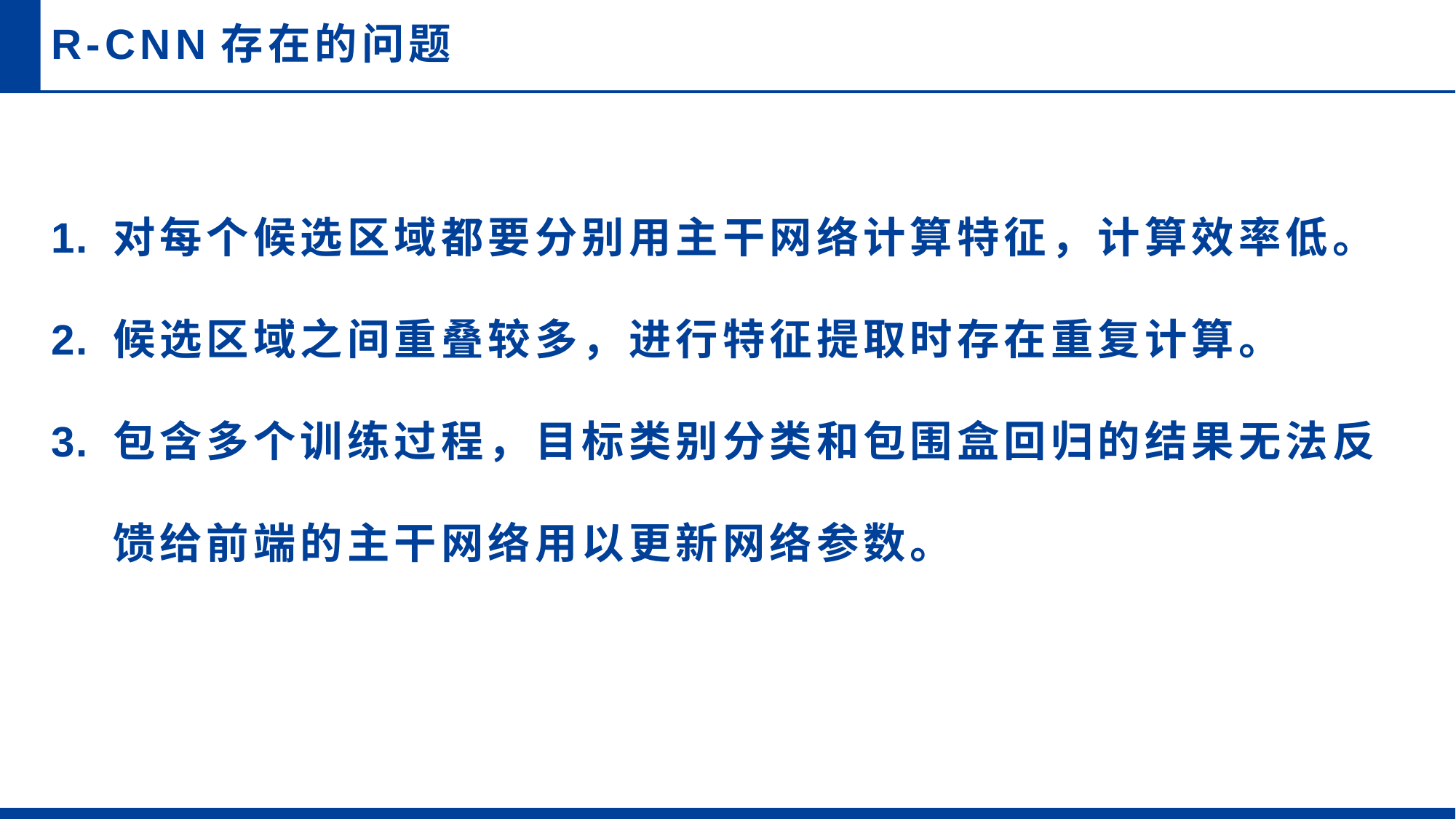

# R-CNN存在的问题
对每个候选区域都要分别用主干网络计算特征，计算效率低。
候选区域之间重叠较多，进行特征提取时存在重复计算。
包含多个训练过程，目标类别分类和包围盒回归的结果无法反馈给前端的主干网络用以更新网络参数。